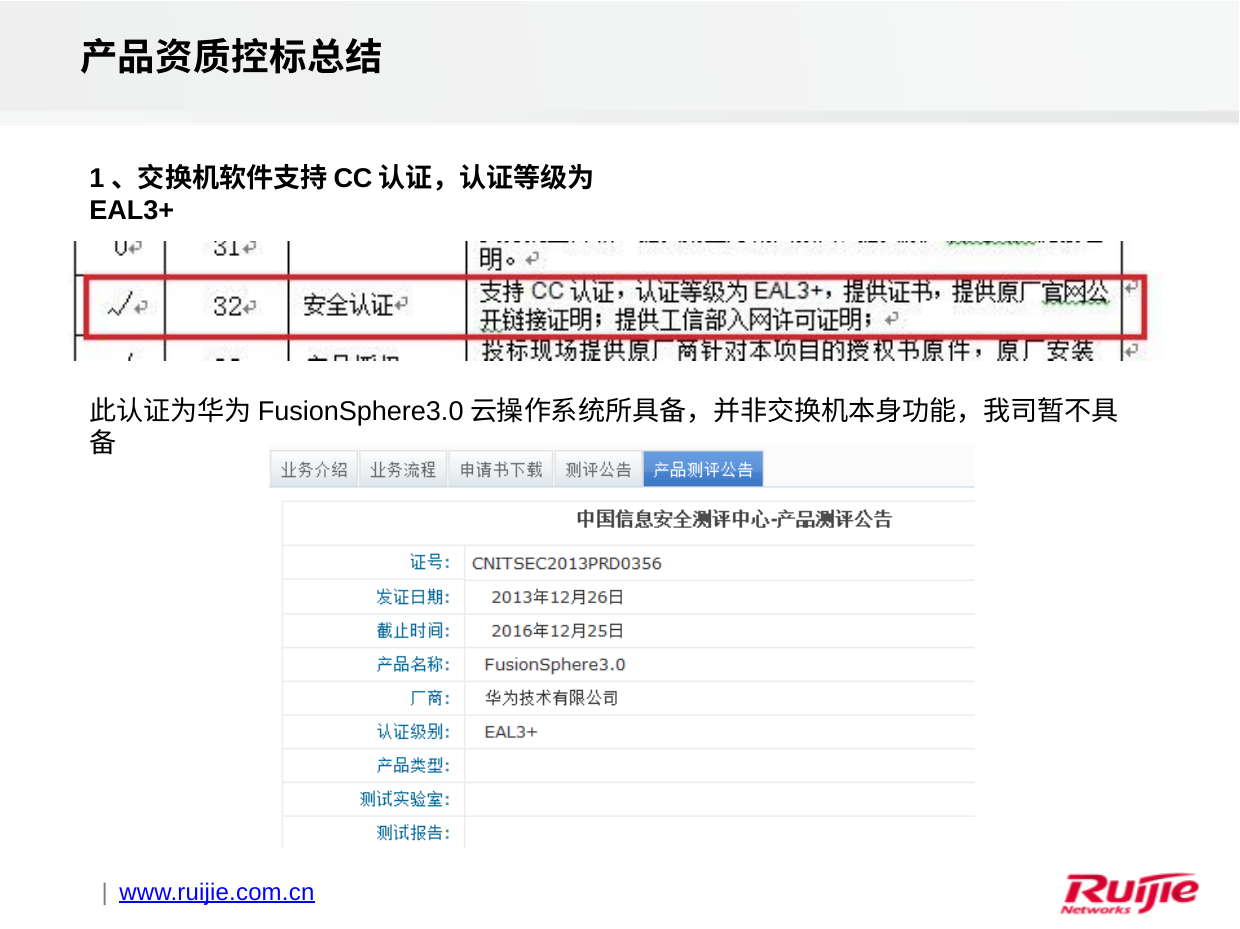

产品资质控标总结
1、交换机软件支持CC认证，认证等级为EAL3+

此认证为华为FusionSphere3.0云操作系统所具备，并非交换机本身功能，我司暂不具备

| www.ruijie.com.cn